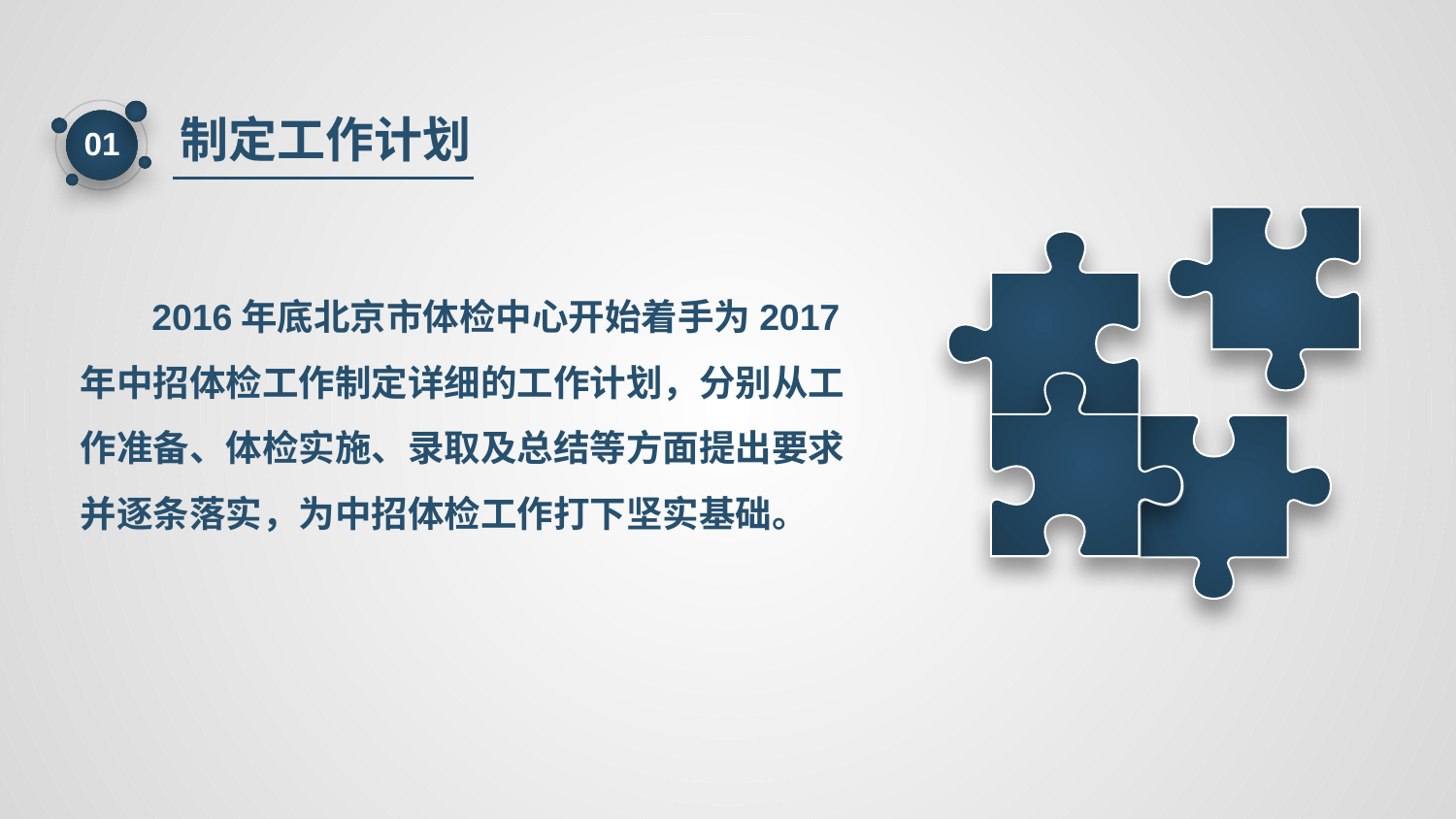

制定工作计划
01

       2016年底北京市体检中心开始着手为2017年中招体检工作制定详细的工作计划，分别从工作准备、体检实施、录取及总结等方面提出要求并逐条落实，为中招体检工作打下坚实基础。